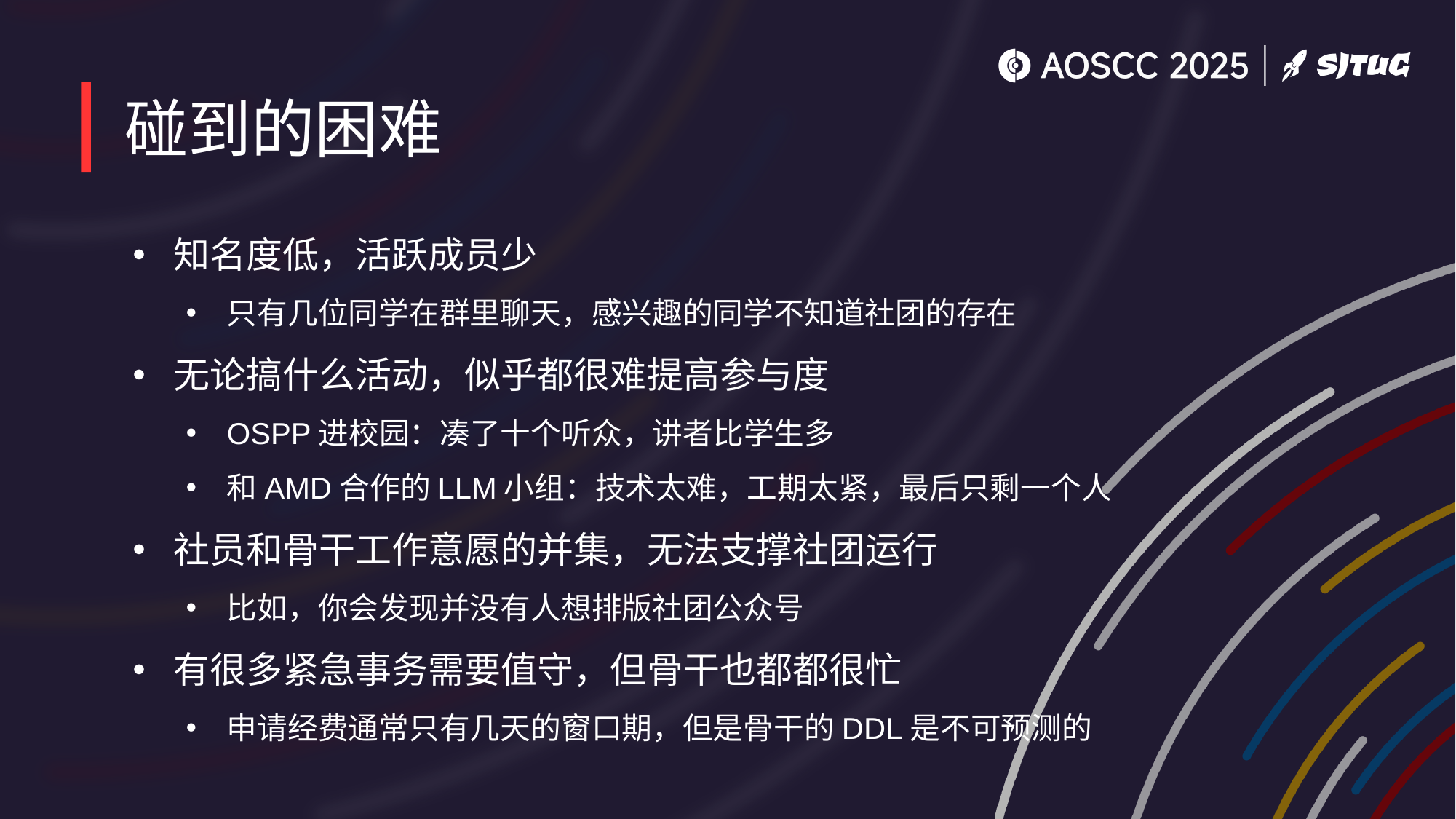

# 碰到的困难
知名度低，活跃成员少
只有几位同学在群里聊天，感兴趣的同学不知道社团的存在
无论搞什么活动，似乎都很难提高参与度
OSPP进校园：凑了十个听众，讲者比学生多
和AMD合作的LLM小组：技术太难，工期太紧，最后只剩一个人
社员和骨干工作意愿的并集，无法支撑社团运行
比如，你会发现并没有人想排版社团公众号
有很多紧急事务需要值守，但骨干也都都很忙
申请经费通常只有几天的窗口期，但是骨干的DDL是不可预测的